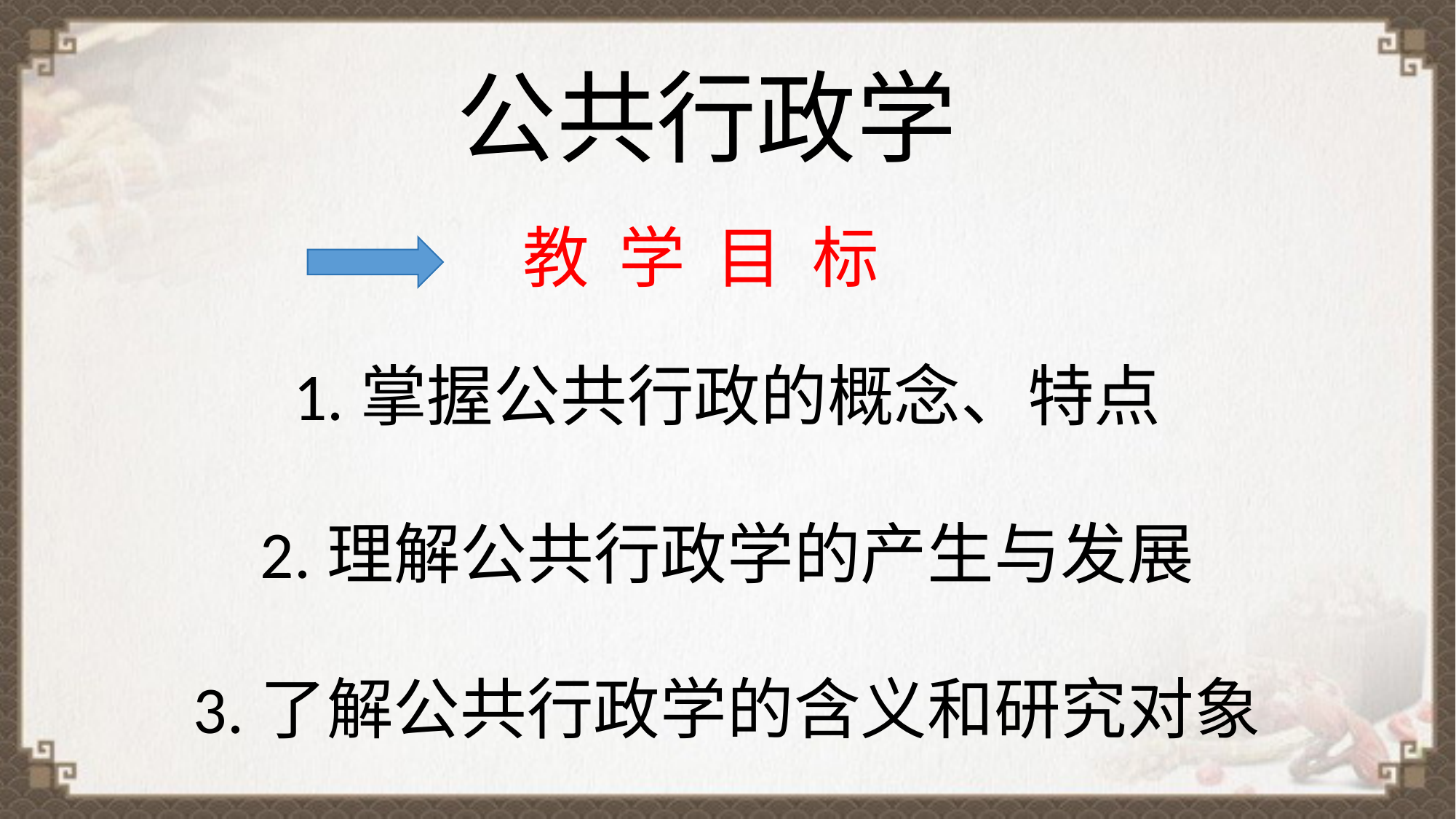

公共行政学

 教  学  目  标

1.掌握公共行政的概念、特点
2.理解公共行政学的产生与发展
3.了解公共行政学的含义和研究对象